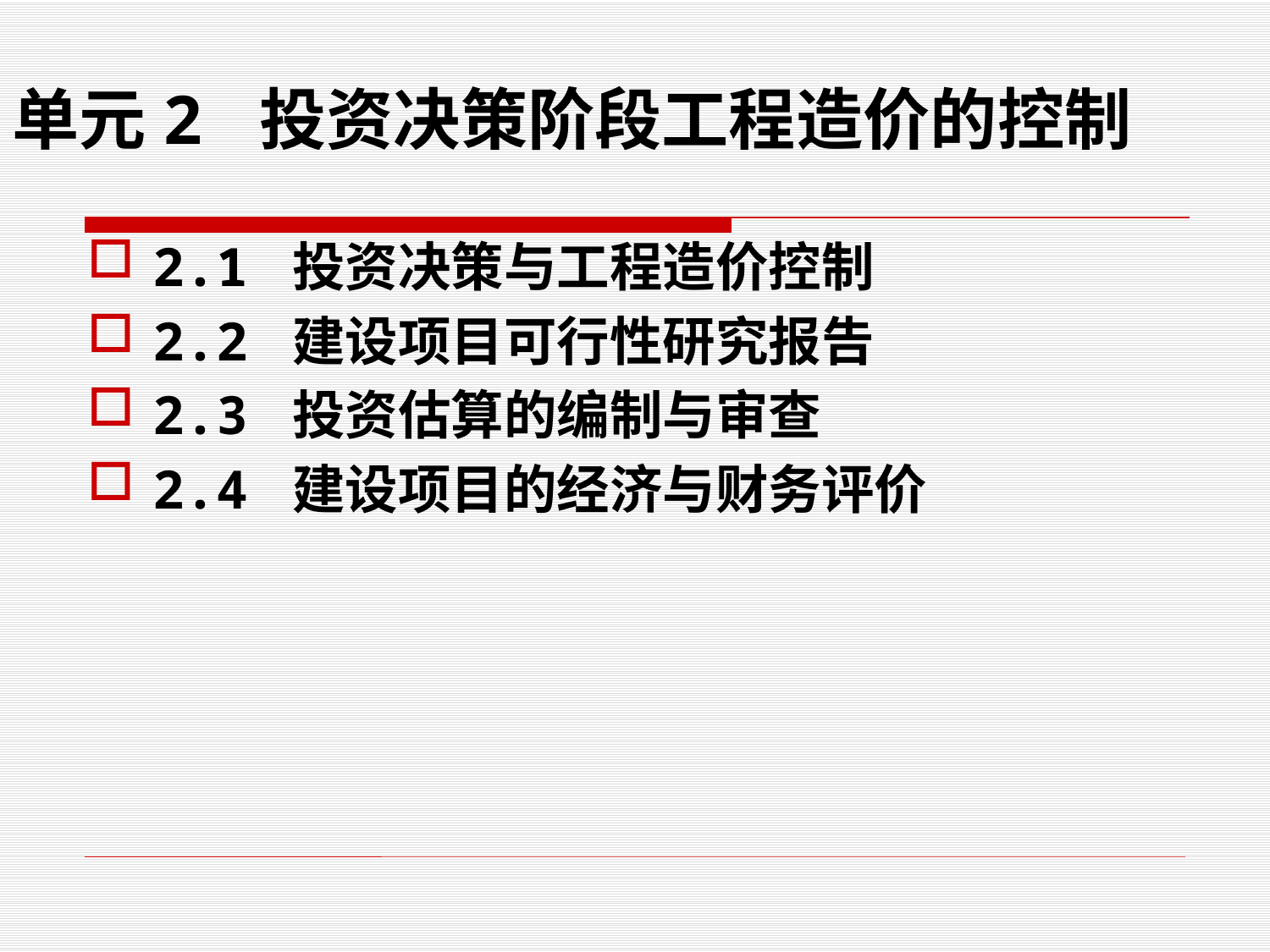

# 单元2 投资决策阶段工程造价的控制
2.1 投资决策与工程造价控制
2.2 建设项目可行性研究报告
2.3 投资估算的编制与审查
2.4 建设项目的经济与财务评价